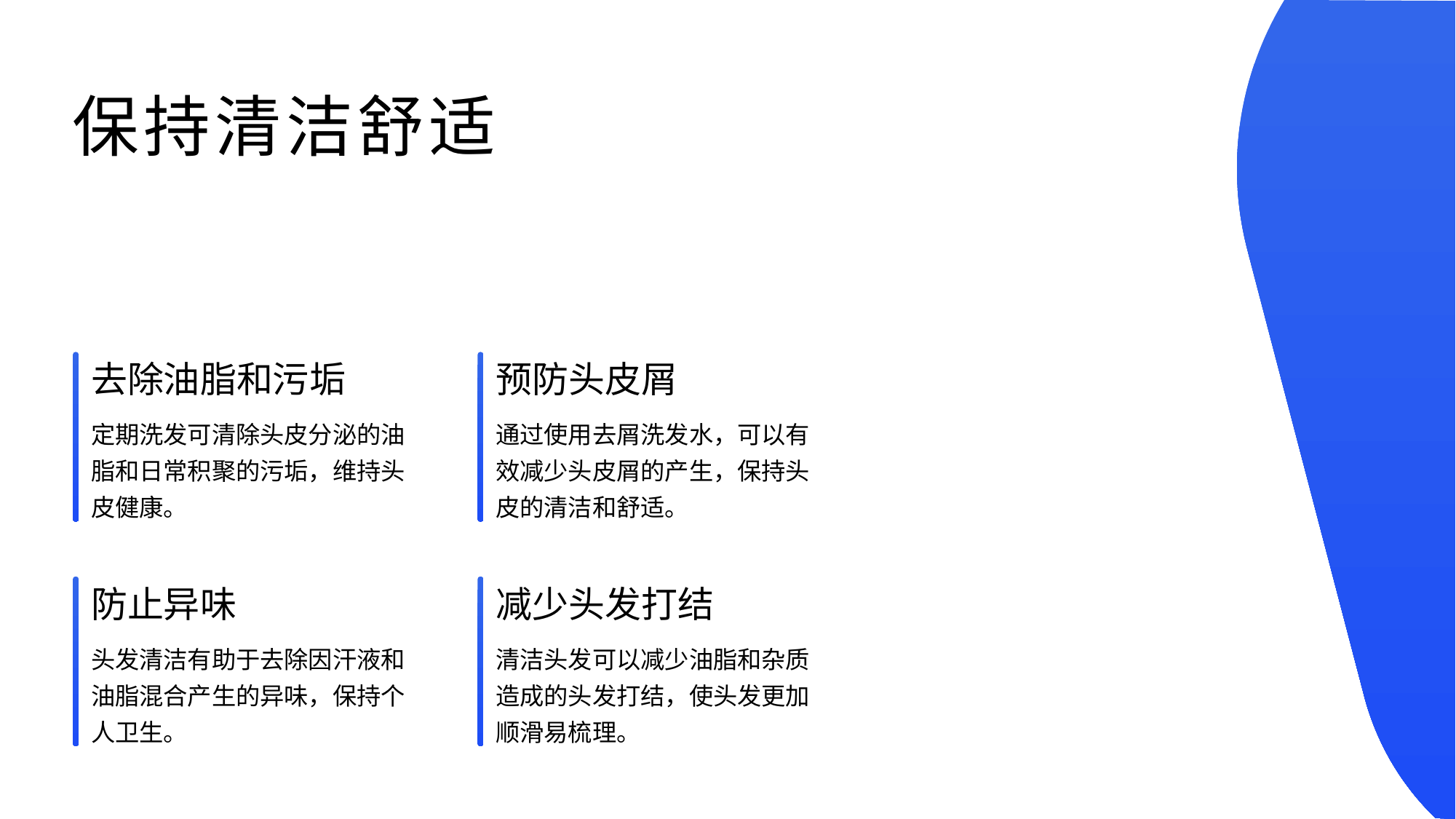

# 保持清洁舒适

去除油脂和污垢

预防头皮屑
定期洗发可清除头皮分泌的油脂和日常积聚的污垢，维持头皮健康。
通过使用去屑洗发水，可以有效减少头皮屑的产生，保持头皮的清洁和舒适。

防止异味

减少头发打结
头发清洁有助于去除因汗液和油脂混合产生的异味，保持个人卫生。
清洁头发可以减少油脂和杂质造成的头发打结，使头发更加顺滑易梳理。